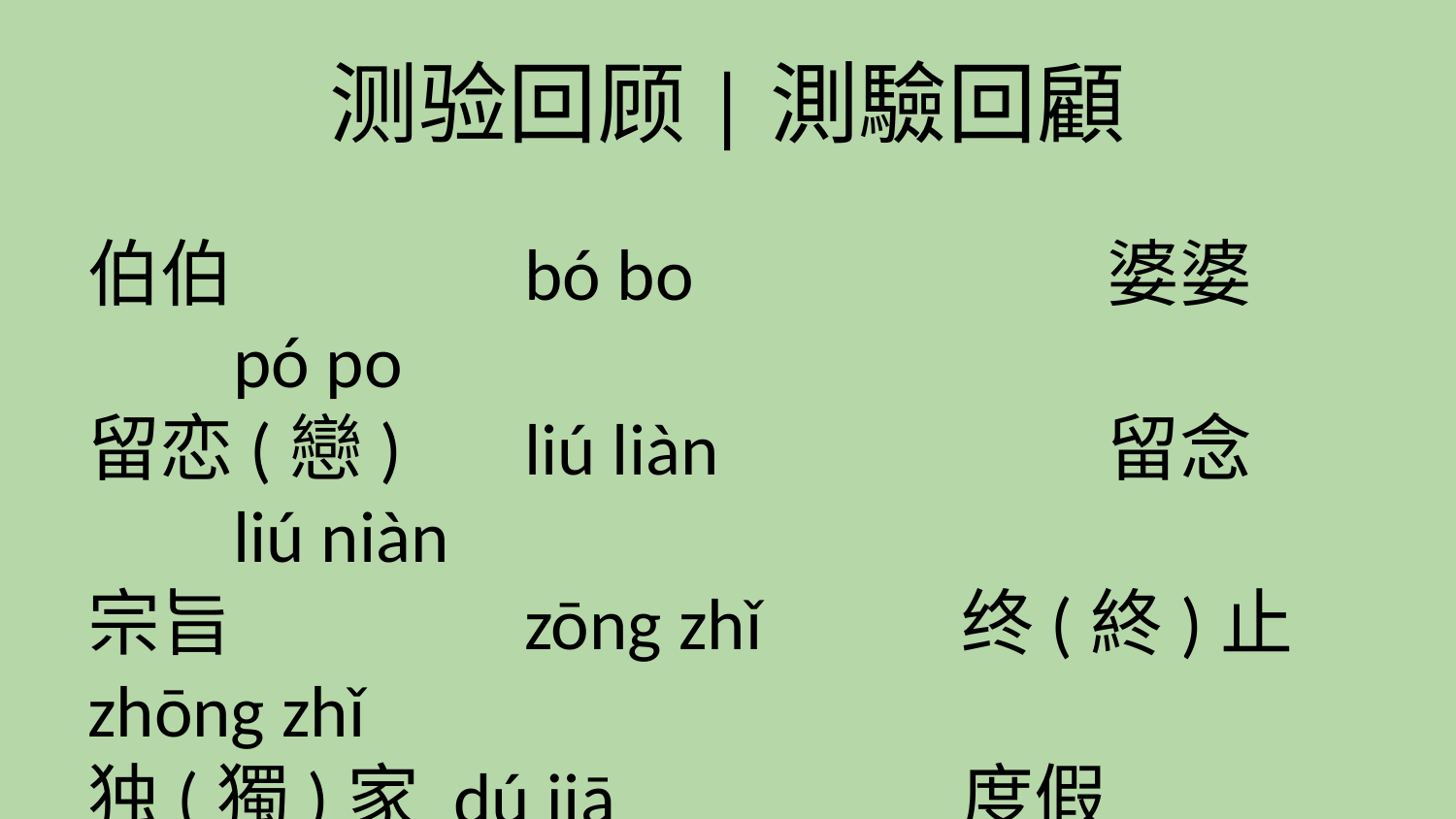

# 测验回顾|測驗回顧
伯伯 		bó bo 			婆婆 		pó po
留恋(戀) 	liú liàn			留念 		liú niàn
宗旨 		zōng zhǐ		终(終)止 zhōng zhǐ
独(獨)家 dú jiā			度假 		dù jià
航空 		háng kōng	港口 		gǎng kǒu
年华(華) 	nián huá		莲(蓮)花	lián huā